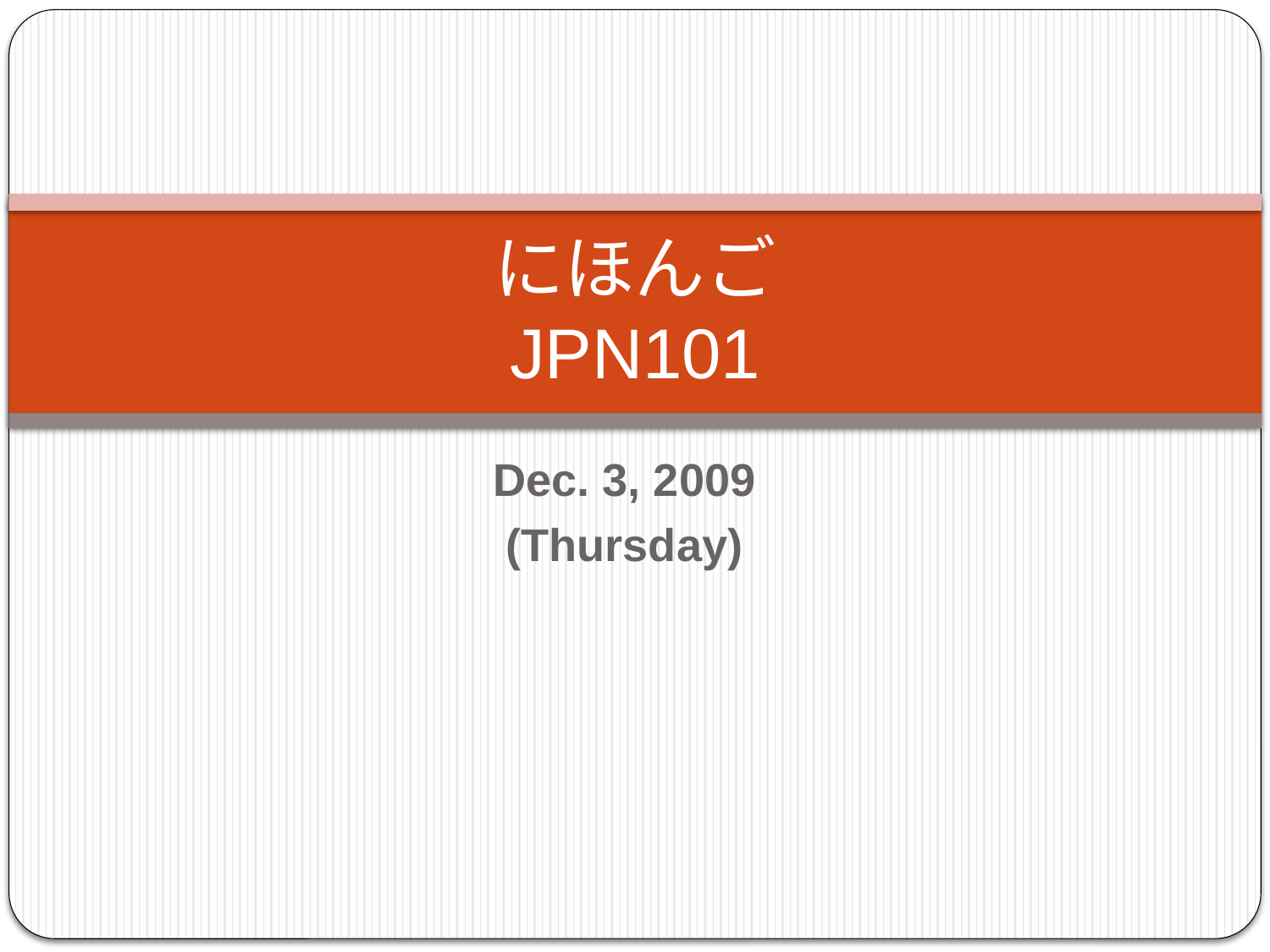

# にほんご JPN101
Dec. 3, 2009
(Thursday)